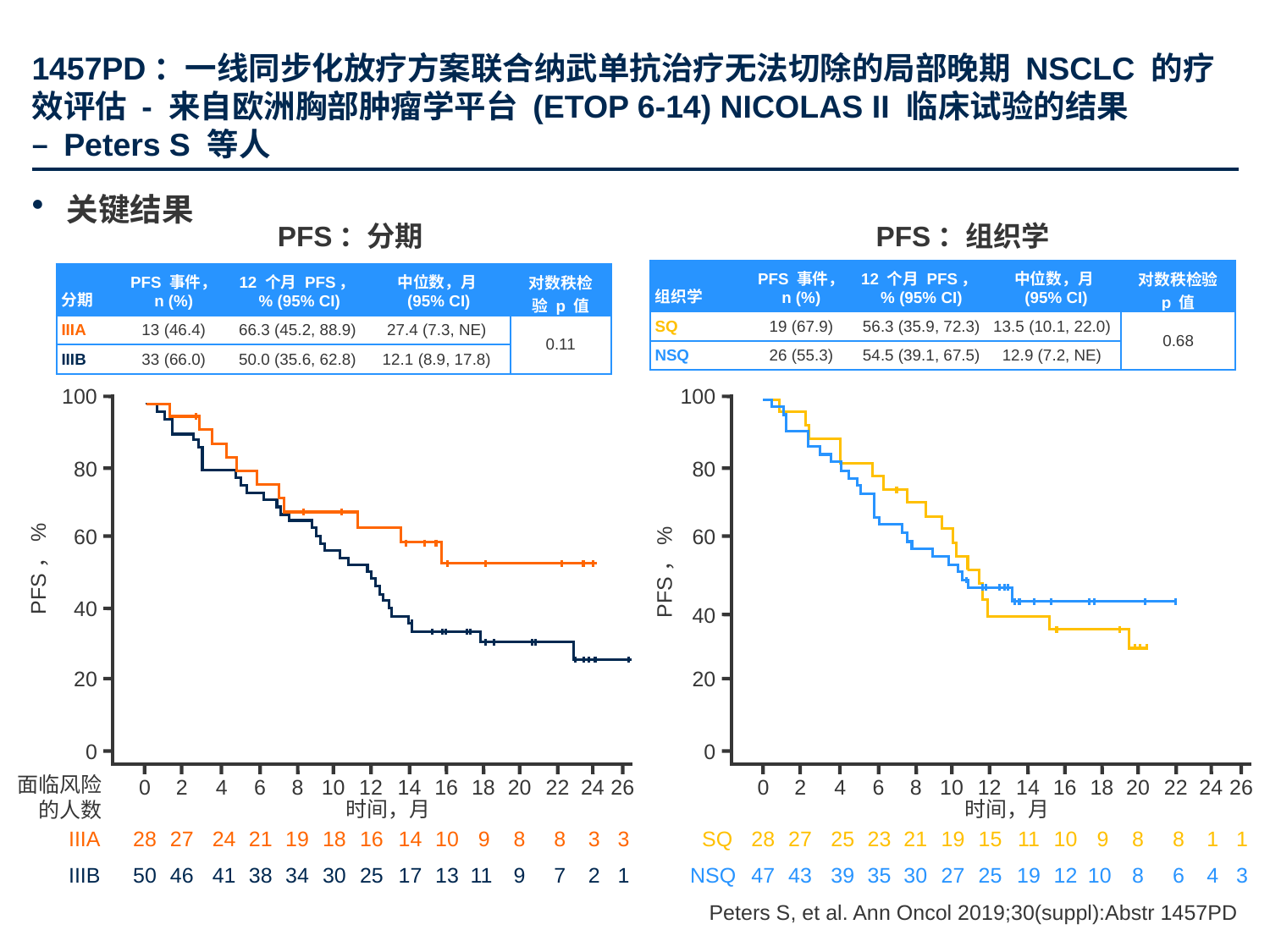

# 1457PD：一线同步化放疗方案联合纳武单抗治疗无法切除的局部晚期 NSCLC 的疗效评估 - 来自欧洲胸部肿瘤学平台 (ETOP 6-14) NICOLAS II 临床试验的结果 – Peters S 等人
关键结果
PFS：分期
PFS：组织学
| 组织学 | PFS 事件， n (%) | 12 个月 PFS，% (95% CI) | 中位数，月 (95% CI) | 对数秩检验 p 值 |
| --- | --- | --- | --- | --- |
| SQ | 19 (67.9) | 56.3 (35.9, 72.3) | 13.5 (10.1, 22.0) | 0.68 |
| NSQ | 26 (55.3) | 54.5 (39.1, 67.5) | 12.9 (7.2, NE) |  |
| 分期 | PFS 事件， n (%) | 12 个月 PFS，% (95% CI) | 中位数，月 (95% CI) | 对数秩检验 p 值 |
| --- | --- | --- | --- | --- |
| IIIA | 13 (46.4) | 66.3 (45.2, 88.9) | 27.4 (7.3, NE) | 0.11 |
| IIIB | 33 (66.0) | 50.0 (35.6, 62.8) | 12.1 (8.9, 17.8) |  |
100
100

80

60

PFS，%
40

20

0

0

2

4

6

8

10

12

14

16

18

20

22

24

26
面临风险
的人数

时间，月
IIIA
28
27
24
21
19
18
16
14
10
 9
8
8
3
3
50
46
41
38
34
30
25
17
13
11
9
7
2
IIIB
1

80

60

PFS，%
40

20

0

0

2

4

6

8

10

12

14

16

18

20

22

24

26
时间，月
SQ
1
28
27
25
23
21
19
15
11
10
 9
8
8
1
NSQ
47
43
39
35
30
27
25
19
12
10
8
6
4
3
Peters S, et al. Ann Oncol 2019;30(suppl):Abstr 1457PD